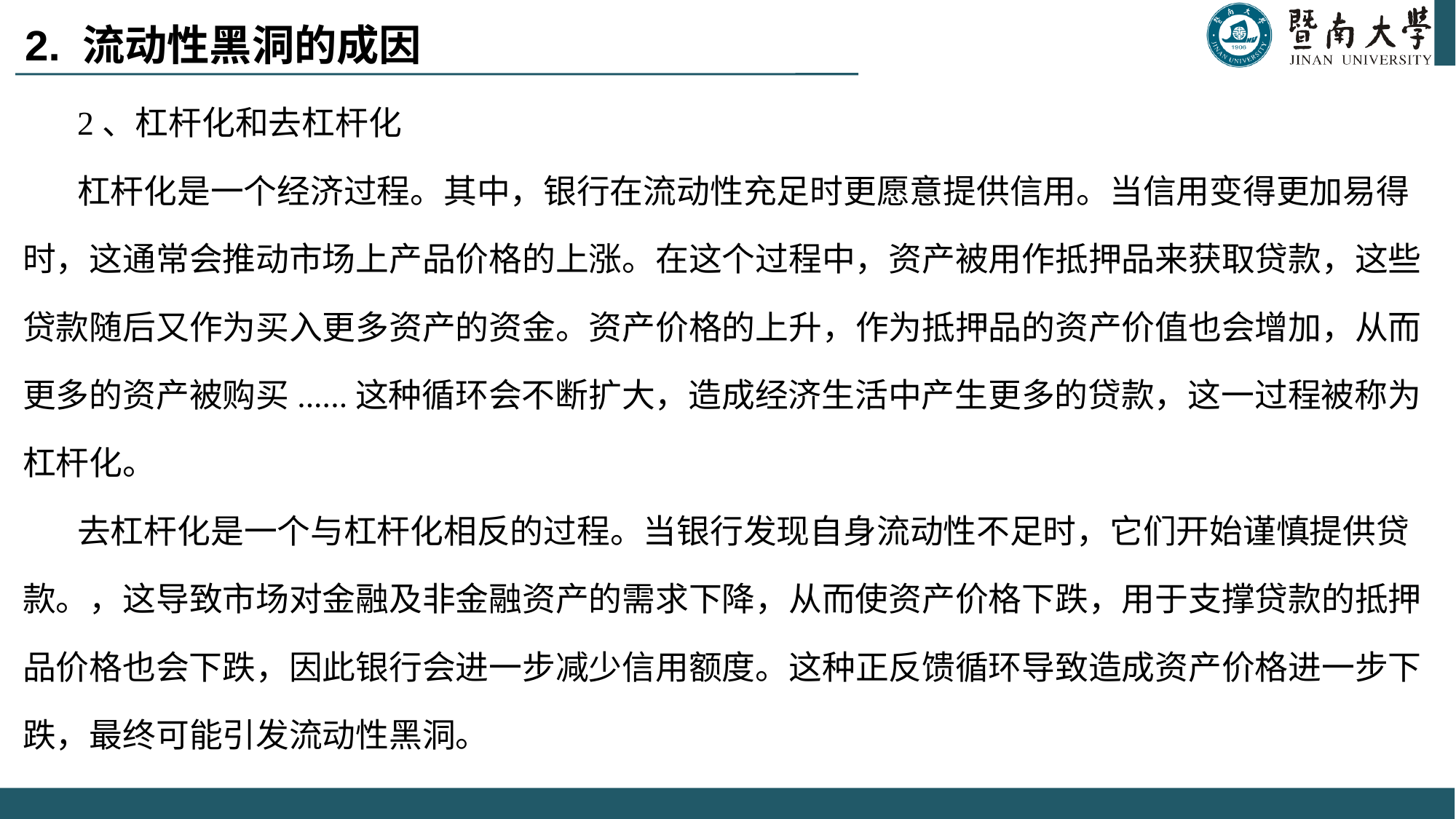

# 2. 流动性黑洞的成因

2、杠杆化和去杠杆化
杠杆化是一个经济过程。其中，银行在流动性充足时更愿意提供信用。当信用变得更加易得时，这通常会推动市场上产品价格的上涨。在这个过程中，资产被用作抵押品来获取贷款，这些贷款随后又作为买入更多资产的资金。资产价格的上升，作为抵押品的资产价值也会增加，从而更多的资产被购买......这种循环会不断扩大，造成经济生活中产生更多的贷款，这一过程被称为杠杆化。
去杠杆化是一个与杠杆化相反的过程。当银行发现自身流动性不足时，它们开始谨慎提供贷款。，这导致市场对金融及非金融资产的需求下降，从而使资产价格下跌，用于支撑贷款的抵押品价格也会下跌，因此银行会进一步减少信用额度。这种正反馈循环导致造成资产价格进一步下跌，最终可能引发流动性黑洞。